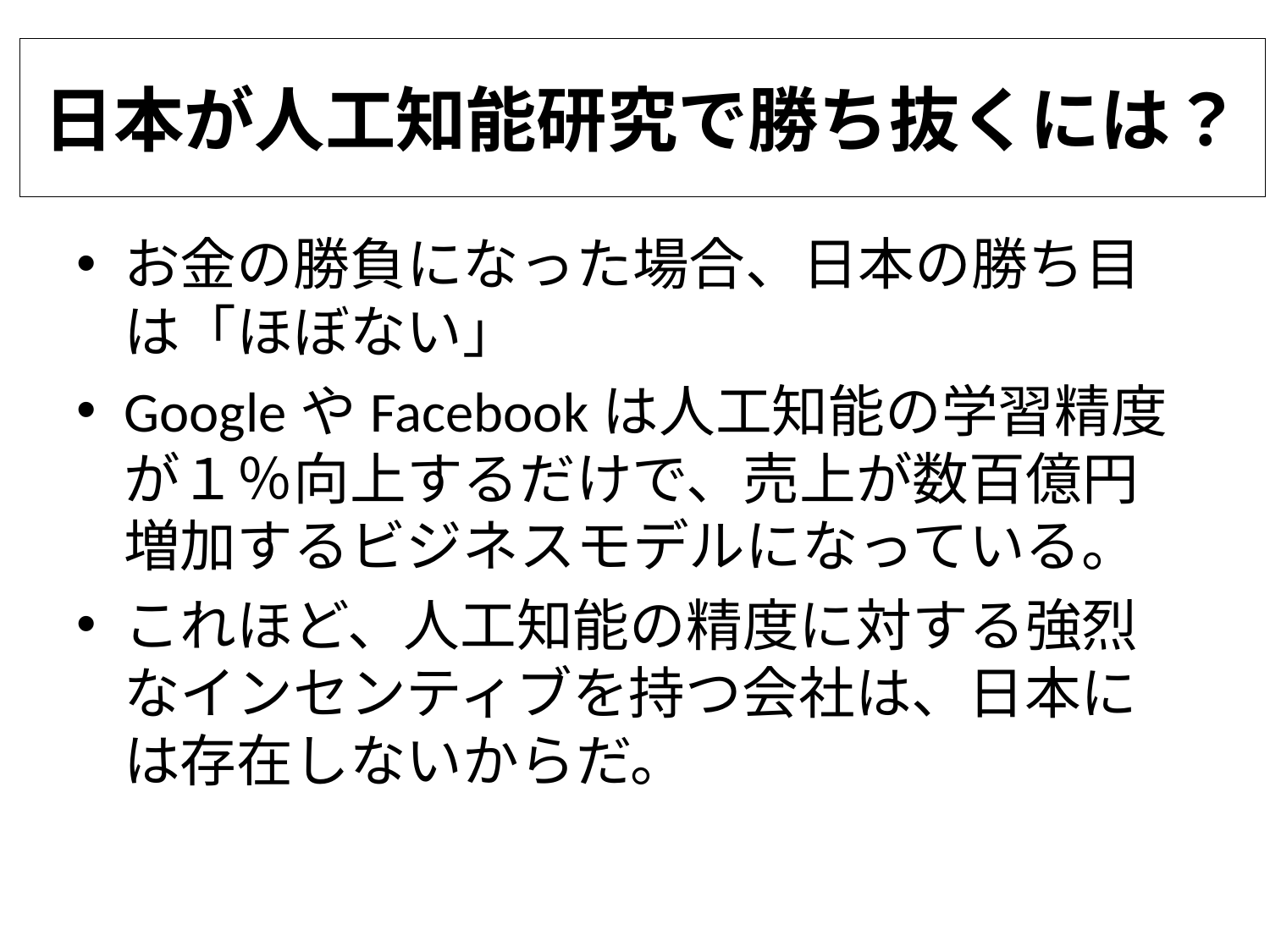

# 日本が人工知能研究で勝ち抜くには？
お金の勝負になった場合、日本の勝ち目は「ほぼない」
GoogleやFacebookは人工知能の学習精度が１％向上するだけで、売上が数百億円増加するビジネスモデルになっている。
これほど、人工知能の精度に対する強烈なインセンティブを持つ会社は、日本には存在しないからだ。